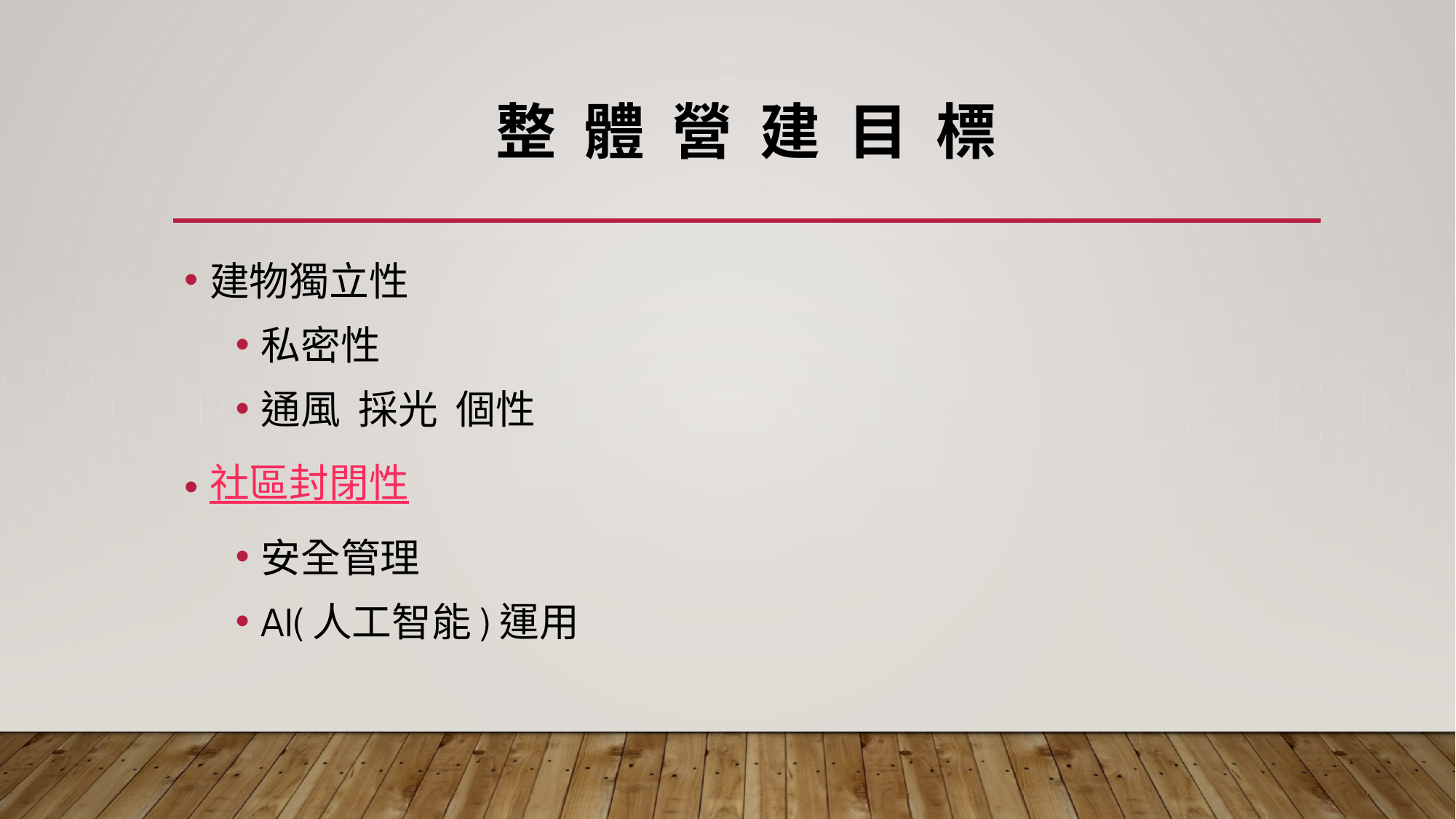

# 整  體  營  建  目  標
建物獨立性
私密性
通風  採光  個性
社區封閉性
安全管理
AI(人工智能)運用